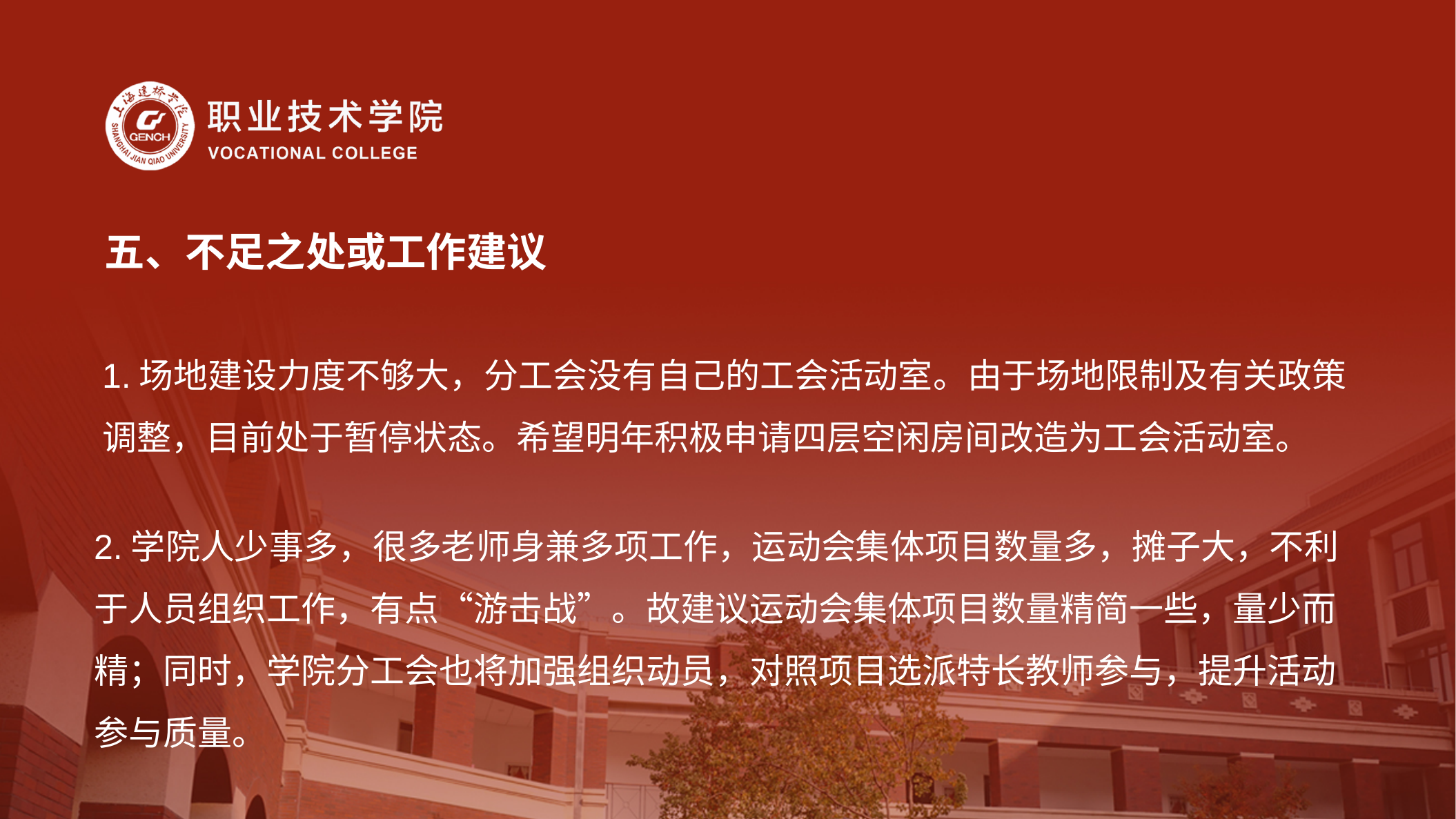

五、不足之处或工作建议
1.场地建设力度不够大，分工会没有自己的工会活动室。由于场地限制及有关政策调整，目前处于暂停状态。希望明年积极申请四层空闲房间改造为工会活动室。
2.学院人少事多，很多老师身兼多项工作，运动会集体项目数量多，摊子大，不利于人员组织工作，有点“游击战”。故建议运动会集体项目数量精简一些，量少而精；同时，学院分工会也将加强组织动员，对照项目选派特长教师参与，提升活动参与质量。